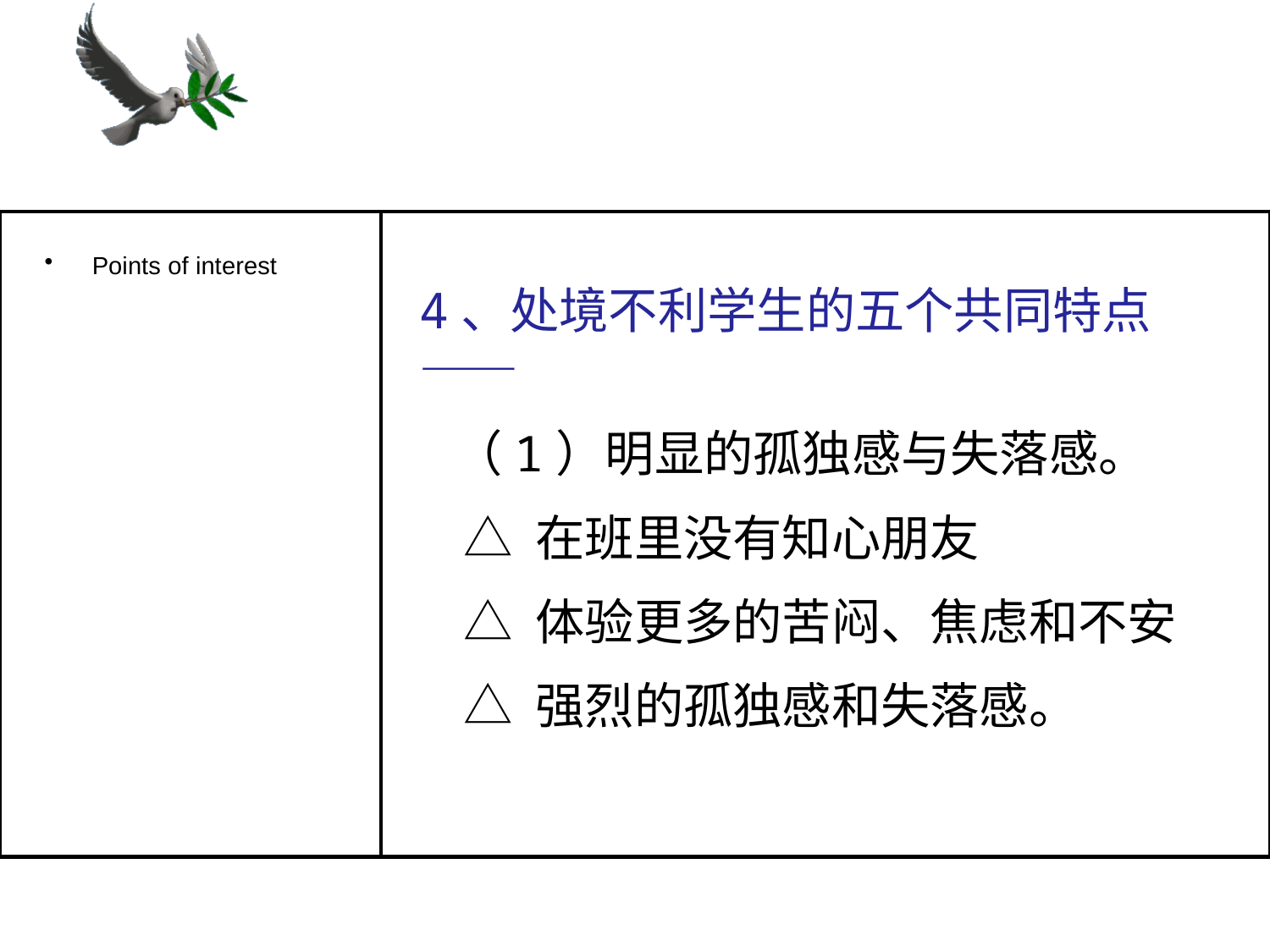

#

Points of interest
4、处境不利学生的五个共同特点——
  （1）明显的孤独感与失落感。
    △ 在班里没有知心朋友
    △ 体验更多的苦闷、焦虑和不安
    △ 强烈的孤独感和失落感。